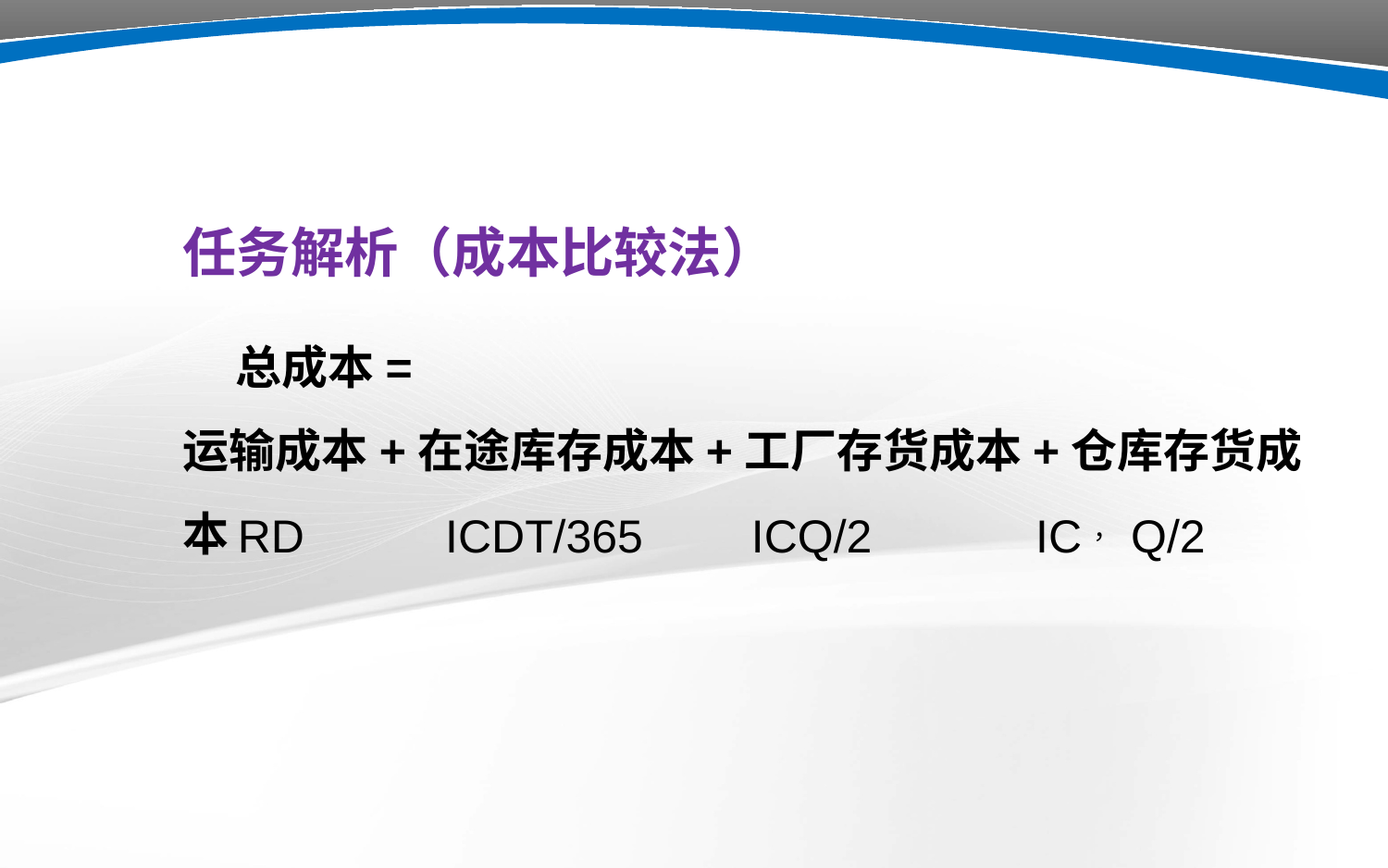

任务解析（成本比较法）

    总成本=
运输成本+在途库存成本+工厂存货成本+仓库存货成本
RD
ICDT/365
ICQ/2
IC，Q/2